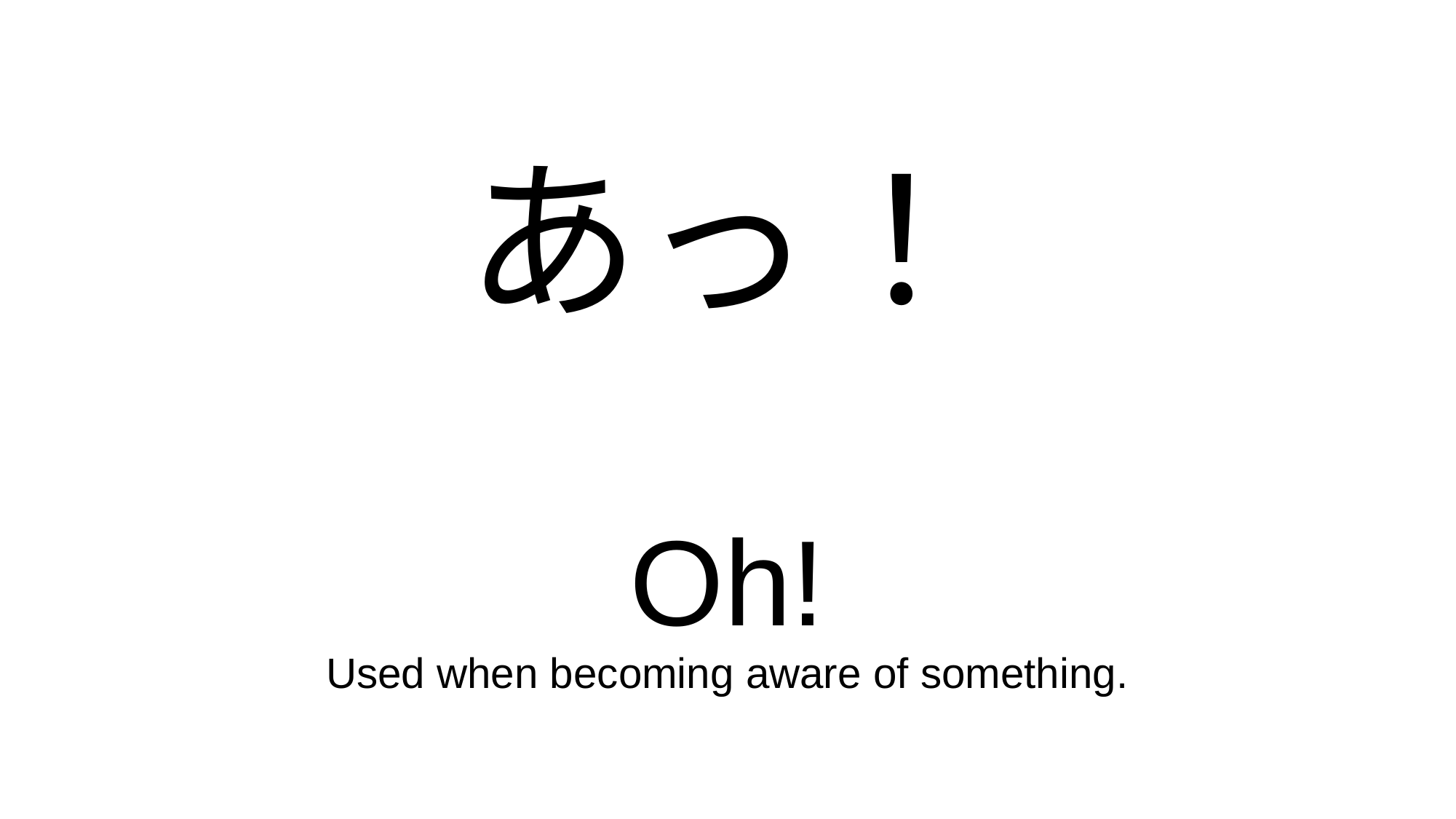

# あっ！
Oh!
Used when becoming aware of something.